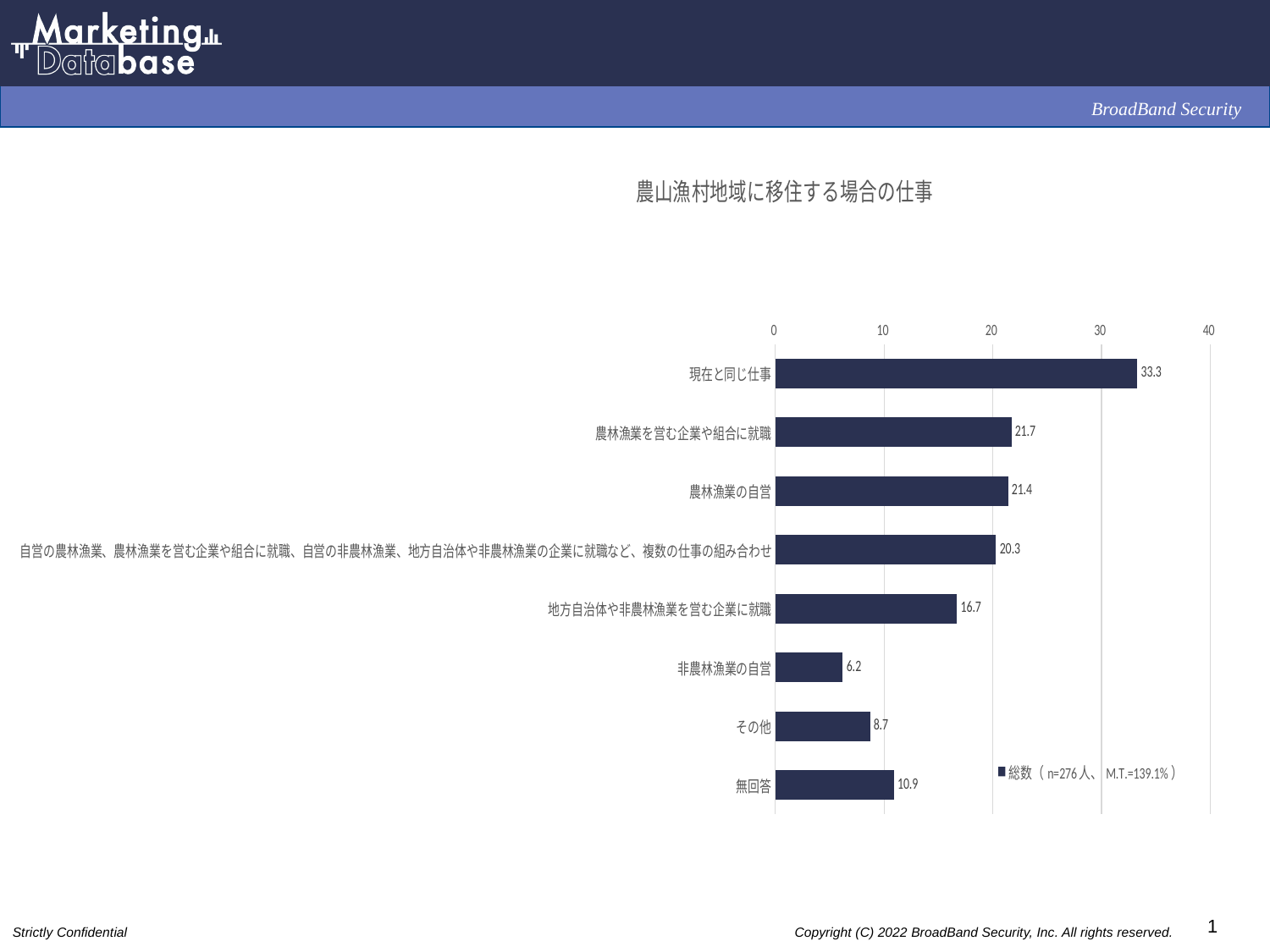

### Chart: 農山漁村地域に移住する場合の仕事

| Category | 総数（n=276人、M.T.=139.1%） |
|---|---|
| 現在と同じ仕事 | 33.3 |
| 農林漁業を営む企業や組合に就職 | 21.7 |
| 農林漁業の自営 | 21.4 |
| 自営の農林漁業、農林漁業を営む企業や組合に就職、自営の非農林漁業、地方自治体や非農林漁業の企業に就職など、複数の仕事の組み合わせ | 20.3 |
| 地方自治体や非農林漁業を営む企業に就職 | 16.7 |
| 非農林漁業の自営 | 6.2 |
| その他 | 8.7 |
| 無回答 | 10.9 |